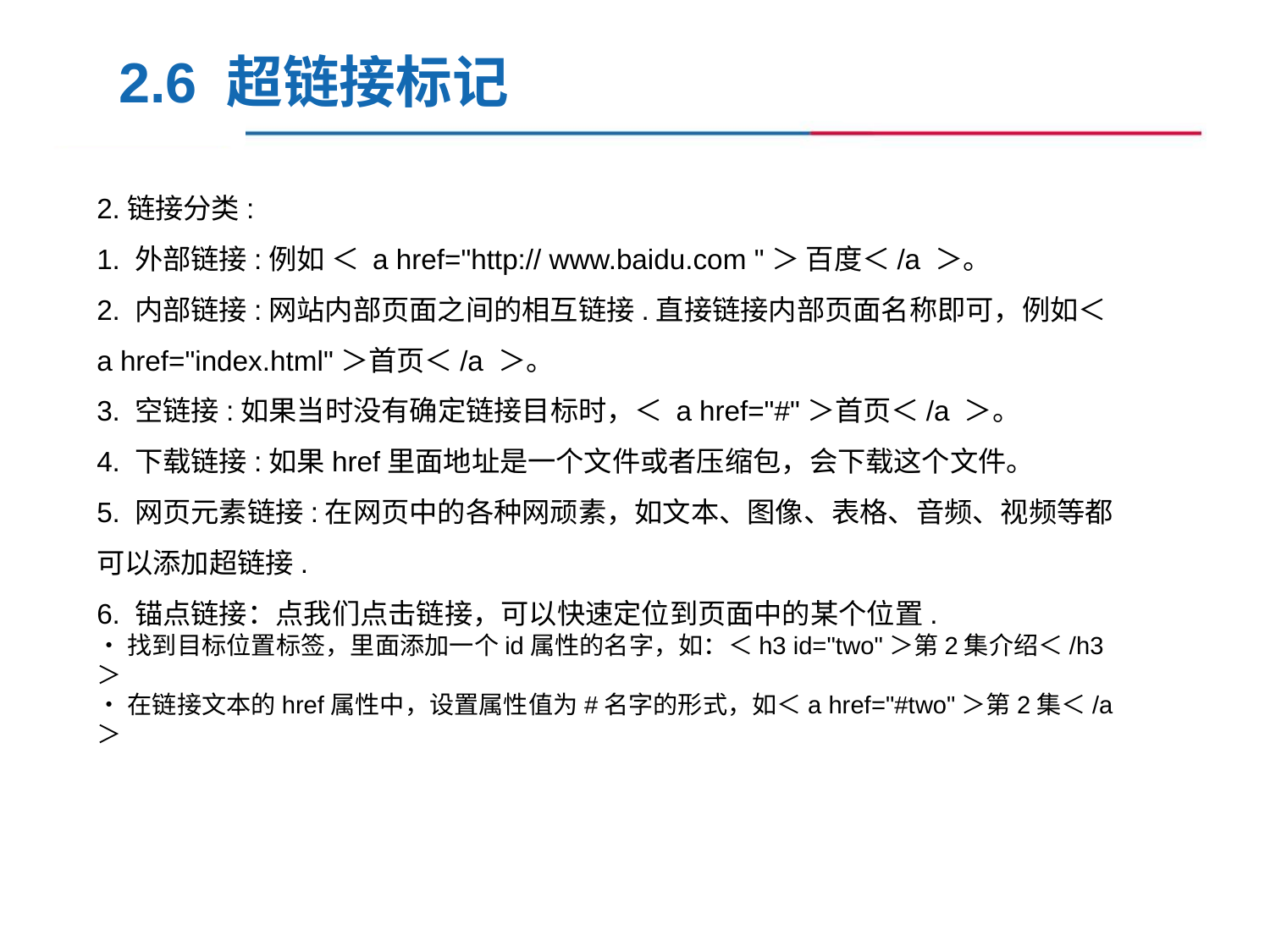

2.6 超链接标记

2.链接分类:
1. 外部链接:例如 ＜ a href="http:// www.baidu.com "＞ 百度＜/a ＞。
2. 内部链接:网站内部页面之间的相互链接.直接链接内部页面名称即可，例如＜ a href="index.html"＞首页＜/a ＞。
3. 空链接:如果当时没有确定链接目标时，＜ a href="#"＞首页＜/a ＞。
4. 下载链接:如果href里面地址是一个文件或者压缩包，会下载这个文件。
5. 网页元素链接:在网页中的各种网顽素，如文本、图像、表格、音频、视频等都可以添加超链接.
6. 锚点链接：点我们点击链接，可以快速定位到页面中的某个位置.
•找到目标位置标签，里面添加一个id属性的名字，如：＜h3 id="two"＞第2集介绍＜/h3＞
•在链接文本的href属性中，设置属性值为#名字的形式，如＜a href="#two"＞第2集＜/a＞